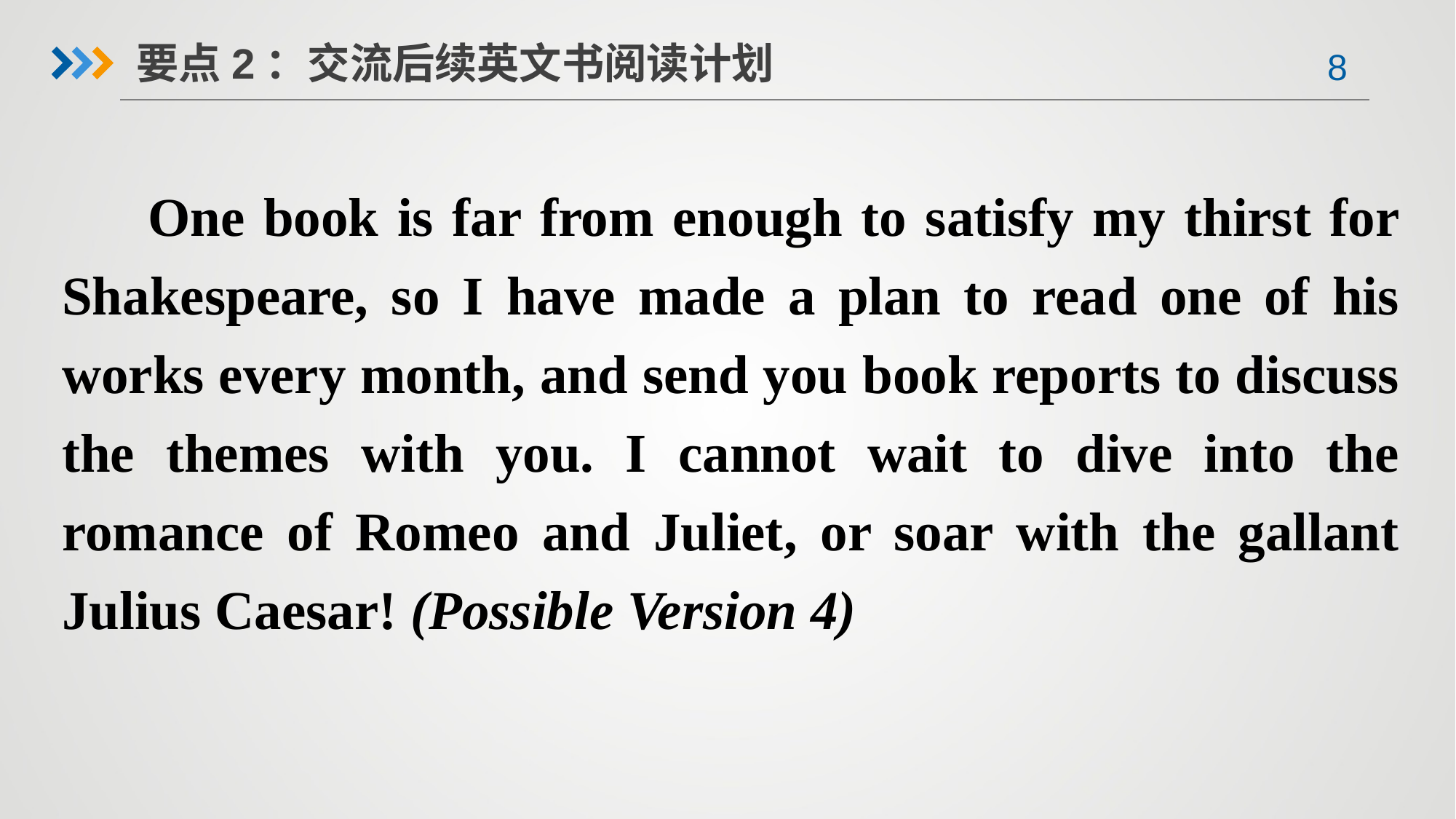

要点2：交流后续英文书阅读计划
One book is far from enough to satisfy my thirst for Shakespeare, so I have made a plan to read one of his works every month, and send you book reports to discuss the themes with you. I cannot wait to dive into the romance of Romeo and Juliet, or soar with the gallant Julius Caesar! (Possible Version 4)